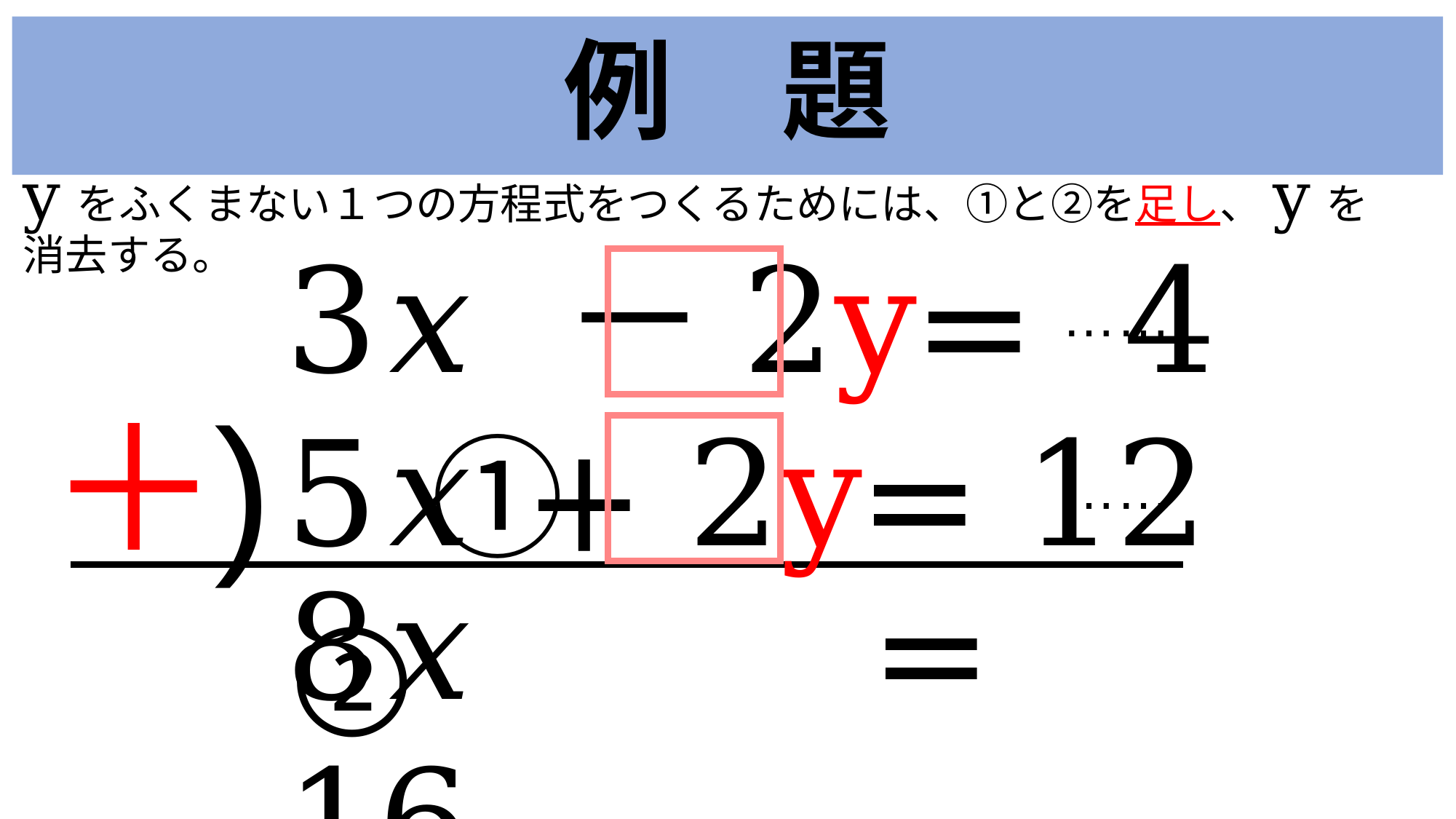

例　題
# yをふくまない１つの方程式をつくるためには、①と②を足し、yを消去する。
3𝑥 －2y=  4 　①
5𝑥 + 2y= 12    ②
……
……

＋
)

8𝑥　　 =  16